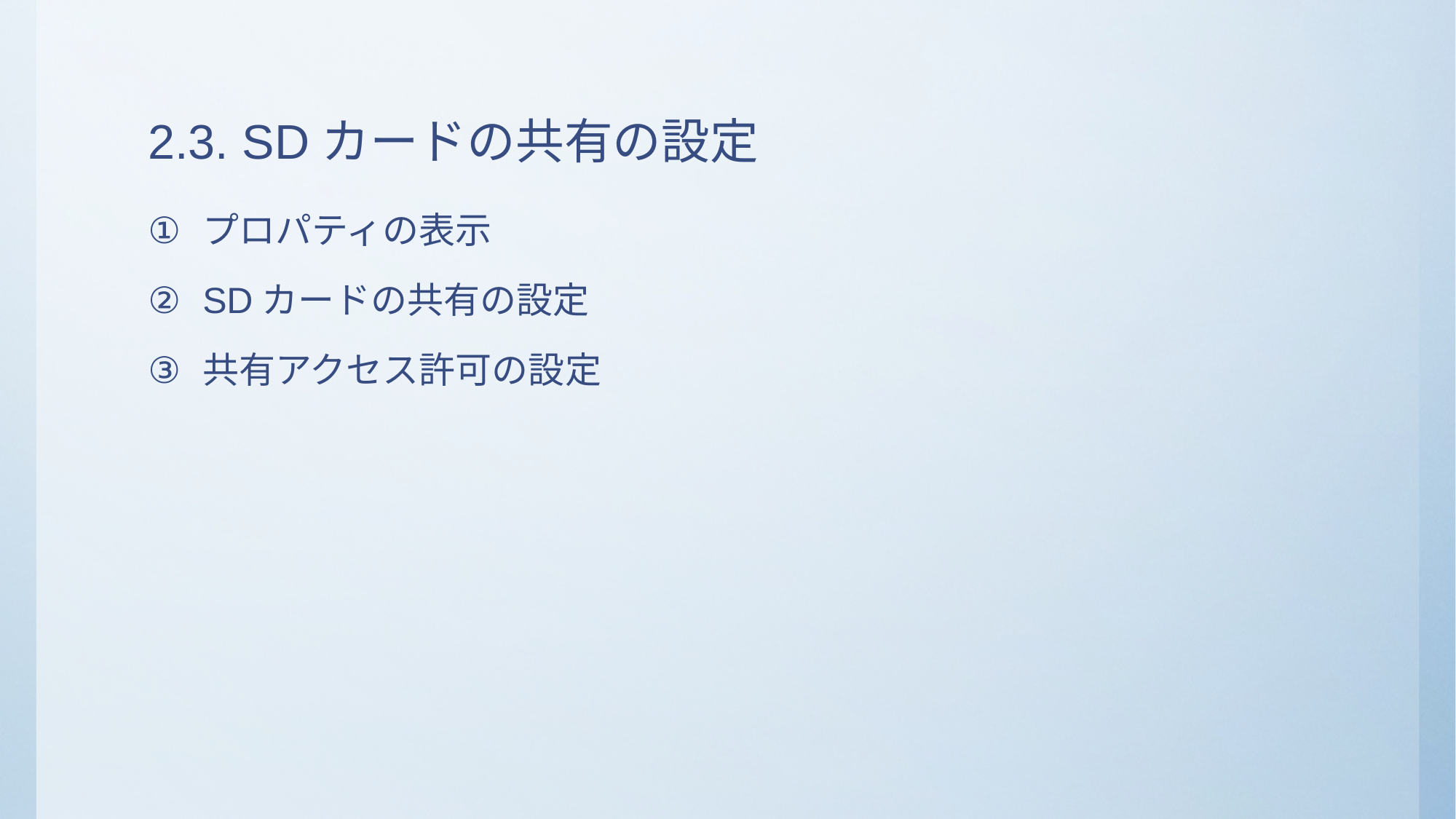

# 2.3. SDカードの共有の設定
プロパティの表示
SDカードの共有の設定
共有アクセス許可の設定